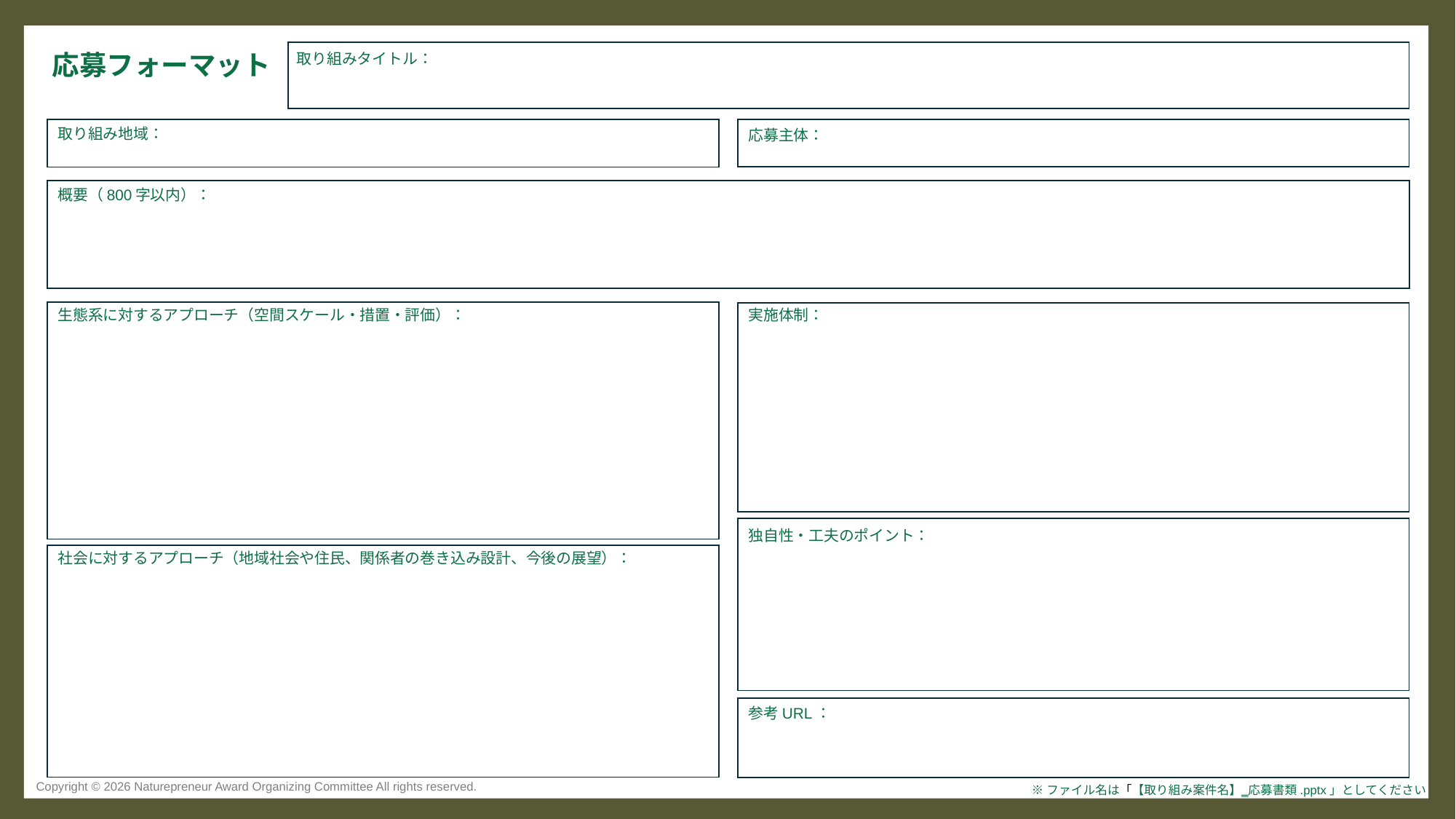

MERITTO

取り組みタイトル：
応募フォーマット
取り組み地域：

応募主体：
概要（800字以内）：

生態系に対するアプローチ（空間スケール・措置・評価）：

実施体制：

独自性・工夫のポイント：
社会に対するアプローチ（地域社会や住民、関係者の巻き込み設計、今後の展望）：

参考URL：

※ファイル名は​「【取り組み案件名】‗応募書類.pptx」としてください​